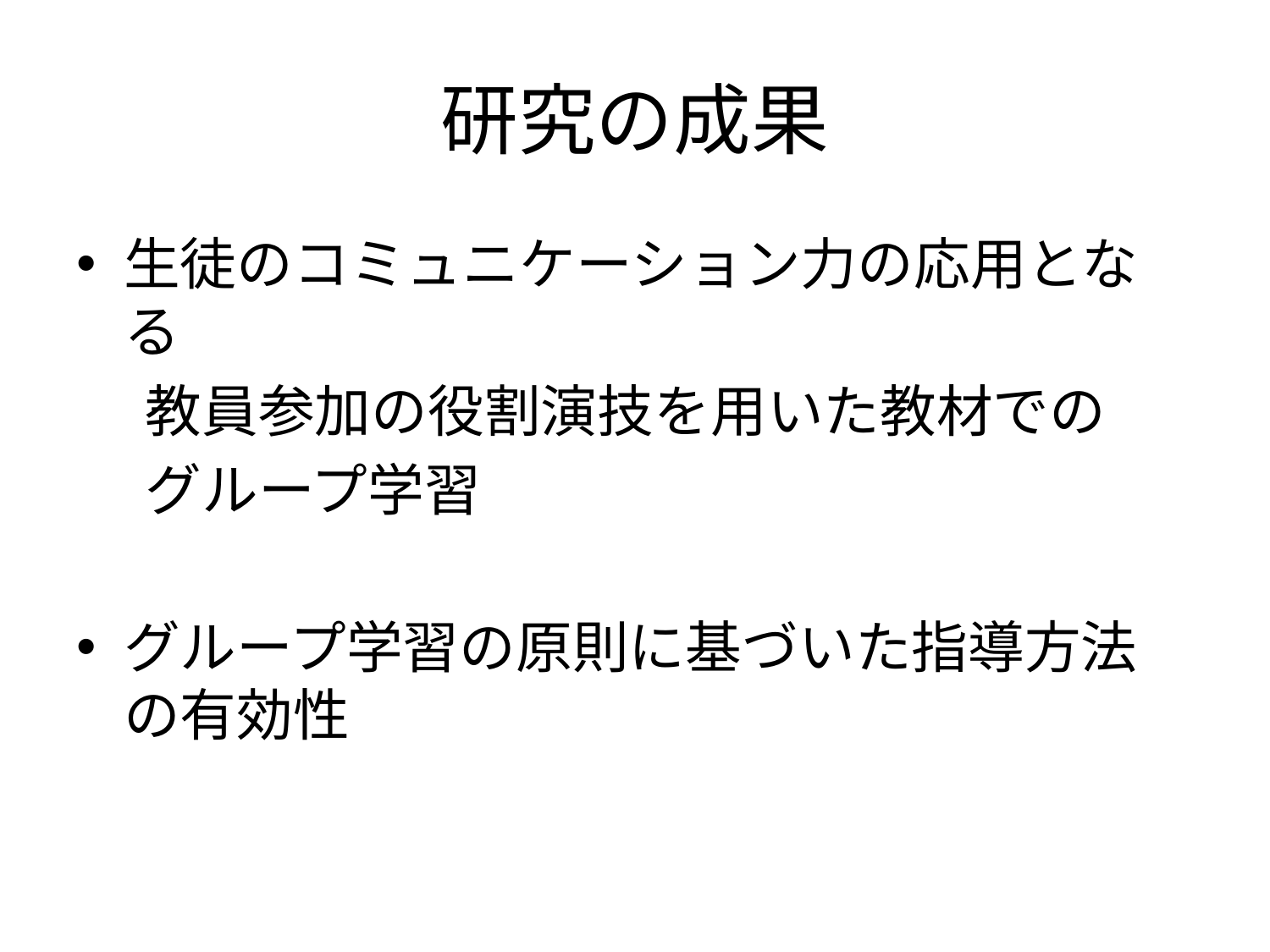

# 研究の成果
生徒のコミュニケーション力の応用となる
　 教員参加の役割演技を用いた教材での
　 グループ学習

グループ学習の原則に基づいた指導方法の有効性